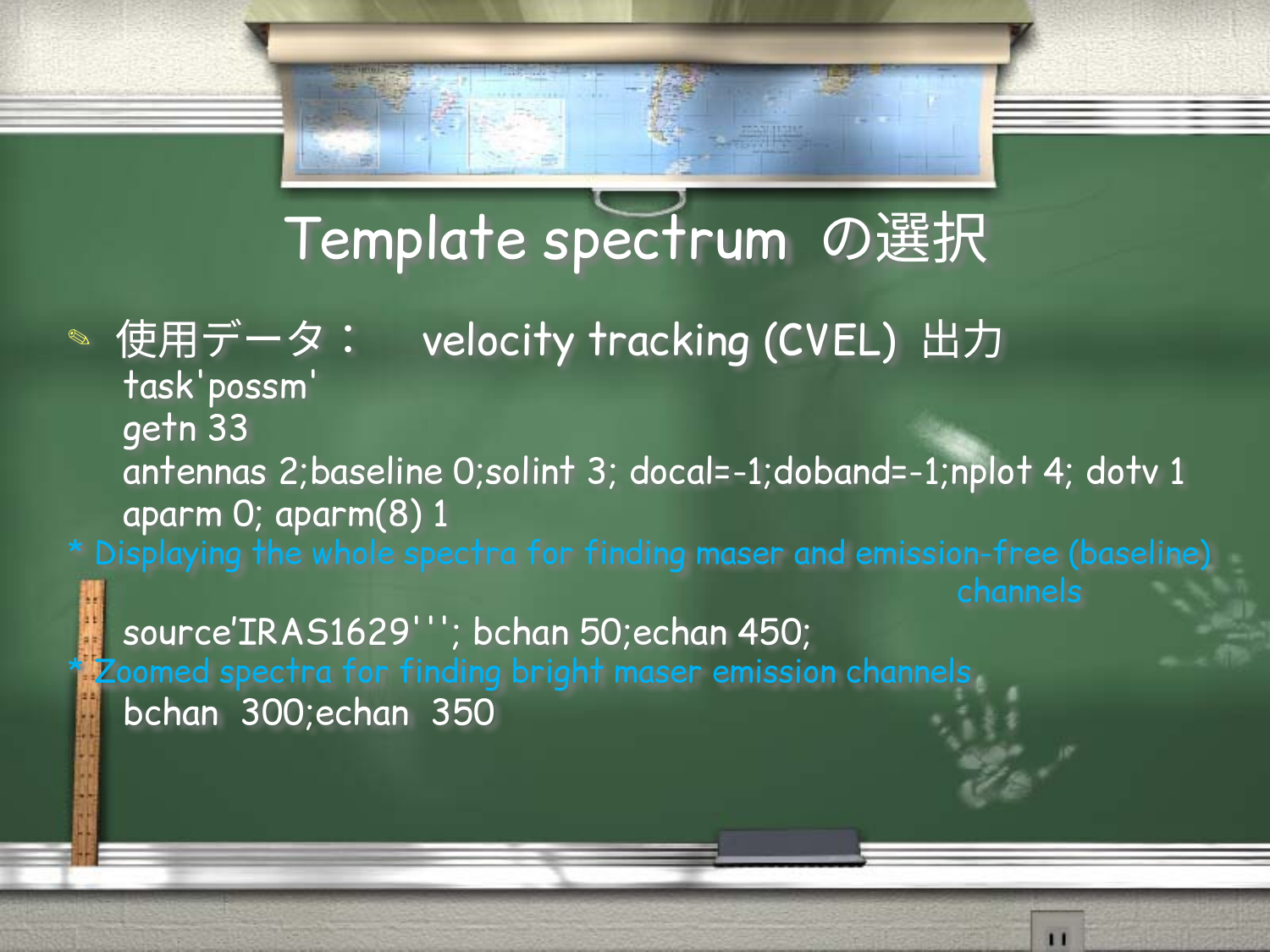

# Template spectrum の選択
使用データ：　velocity tracking (CVEL) 出力
task'possm'
getn 33
antennas 2;baseline 0;solint 3; docal=-1;doband=-1;nplot 4; dotv 1
aparm 0; aparm(8) 1
* Displaying the whole spectra for finding maser and emission-free (baseline) 							channels
source’IRAS1629'''; bchan 50;echan 450;
* Zoomed spectra for finding bright maser emission channels
bchan  300;echan  350